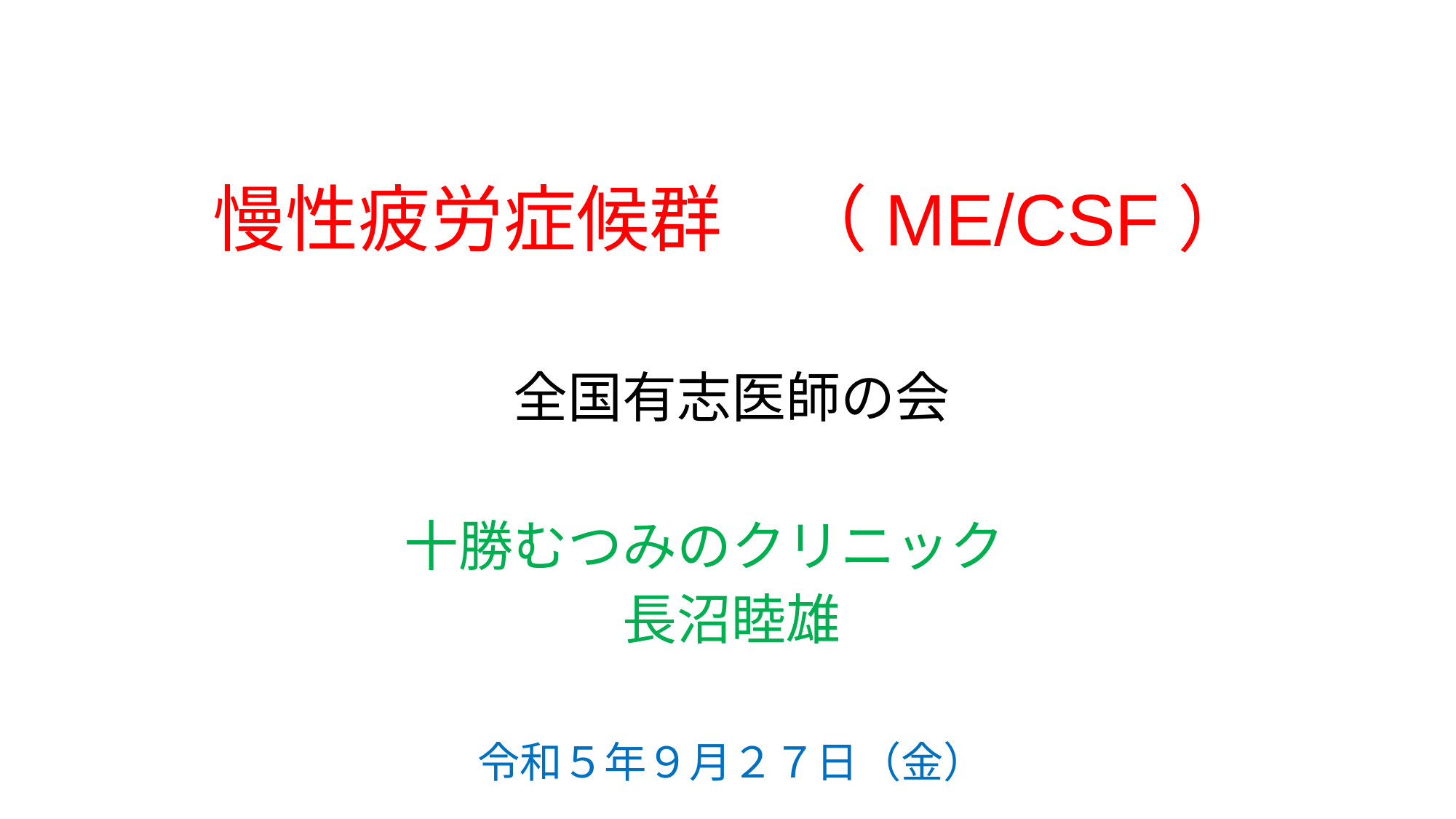

慢性疲労症候群　（ME/CSF）

全国有志医師の会

十勝むつみのクリニック
長沼睦雄

令和５年９月２７日（金）